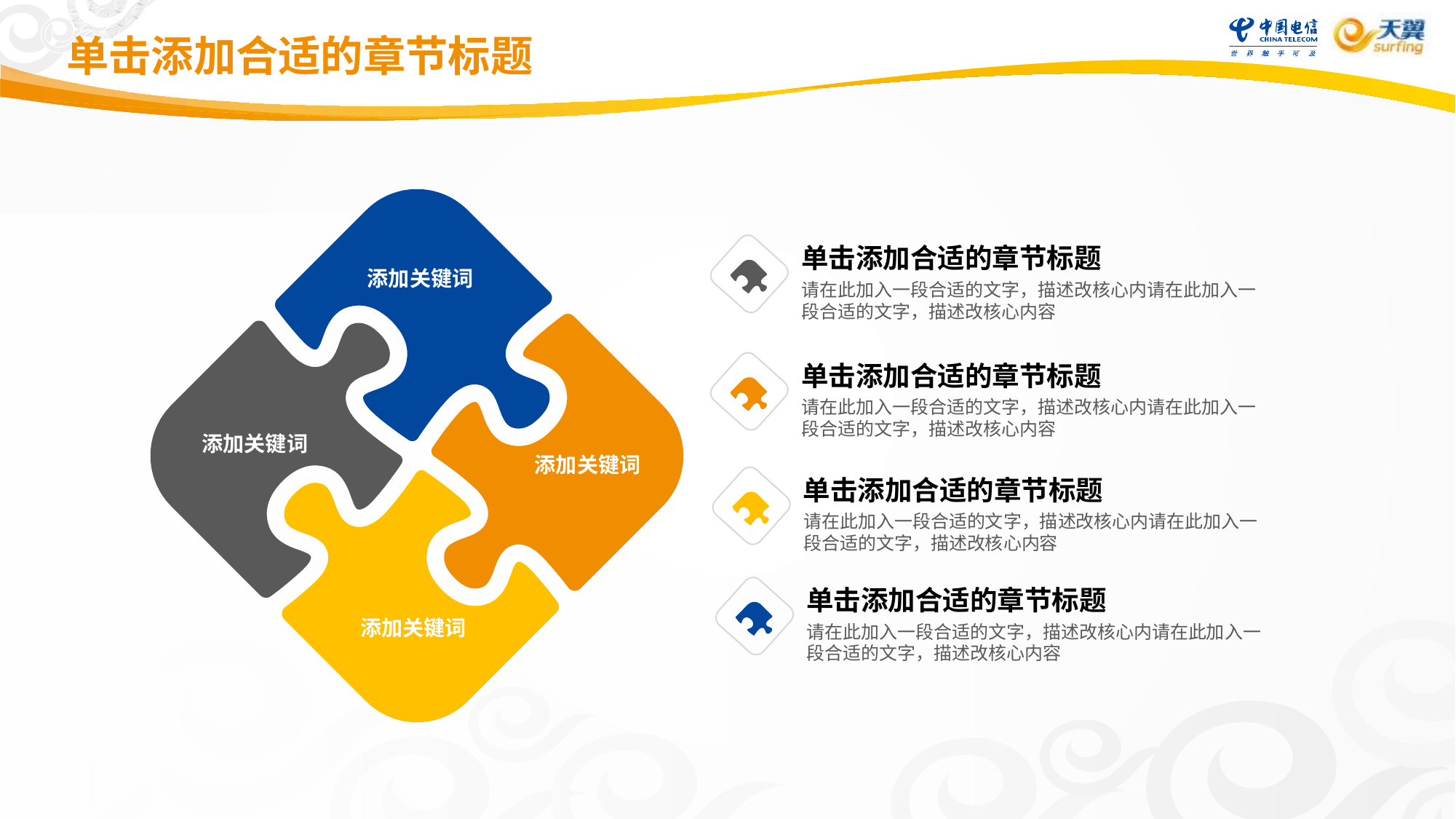

单击添加合适的章节标题

单击添加合适的章节标题

添加关键词
请在此加入一段合适的文字，描述改核心内请在此加入一段合适的文字，描述改核心内容

单击添加合适的章节标题

请在此加入一段合适的文字，描述改核心内请在此加入一段合适的文字，描述改核心内容
添加关键词
添加关键词
单击添加合适的章节标题

请在此加入一段合适的文字，描述改核心内请在此加入一段合适的文字，描述改核心内容
单击添加合适的章节标题

添加关键词
请在此加入一段合适的文字，描述改核心内请在此加入一段合适的文字，描述改核心内容